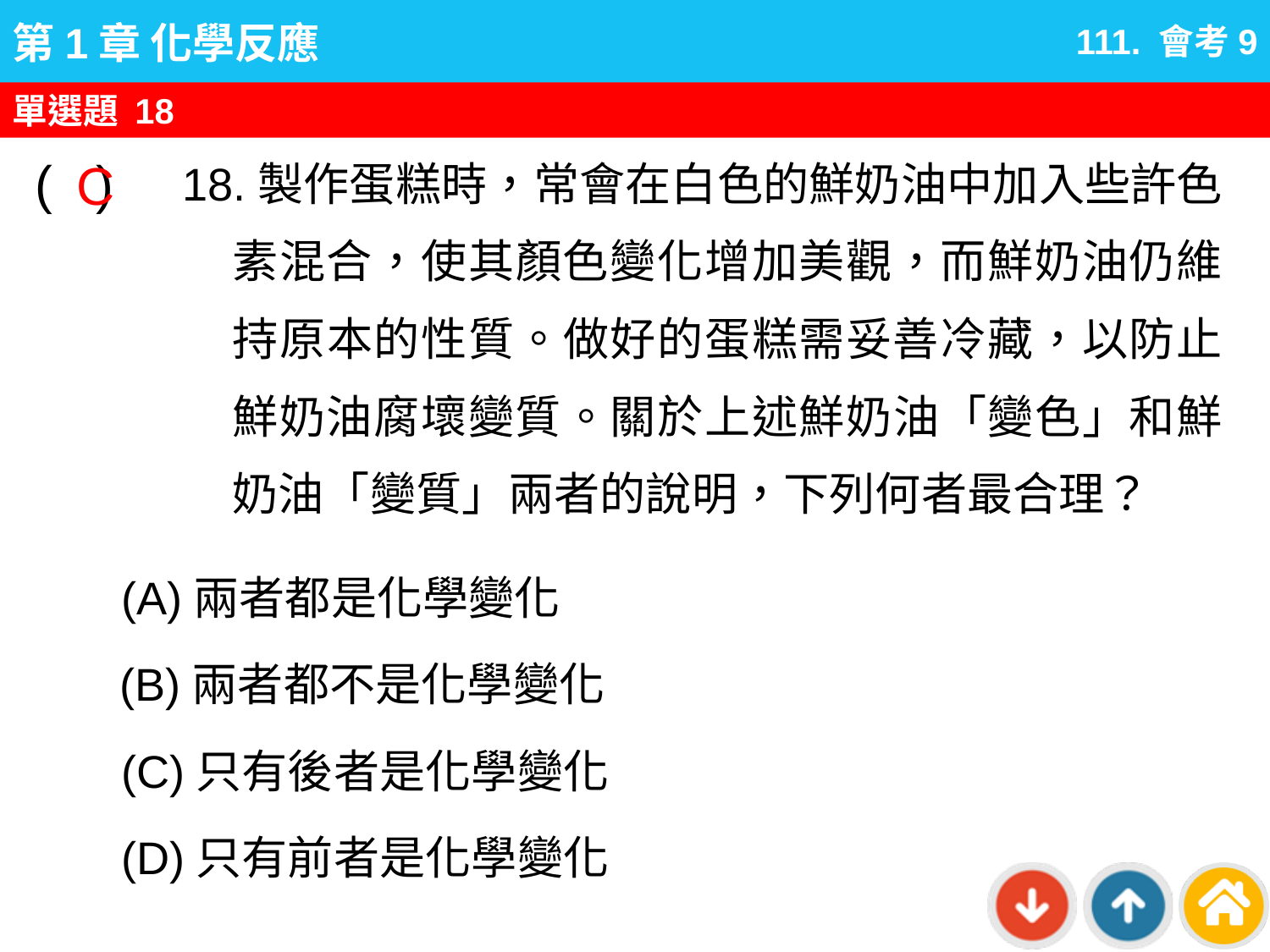

111. 會考9
單選題 18
C
18.製作蛋糕時，常會在白色的鮮奶油中加入些許色素混合，使其顏色變化增加美觀，而鮮奶油仍維持原本的性質。做好的蛋糕需妥善冷藏，以防止鮮奶油腐壞變質。關於上述鮮奶油「變色」和鮮奶油「變質」兩者的說明，下列何者最合理？
(   )
(A)兩者都是化學變化
(B)兩者都不是化學變化
(C)只有後者是化學變化
(D)只有前者是化學變化